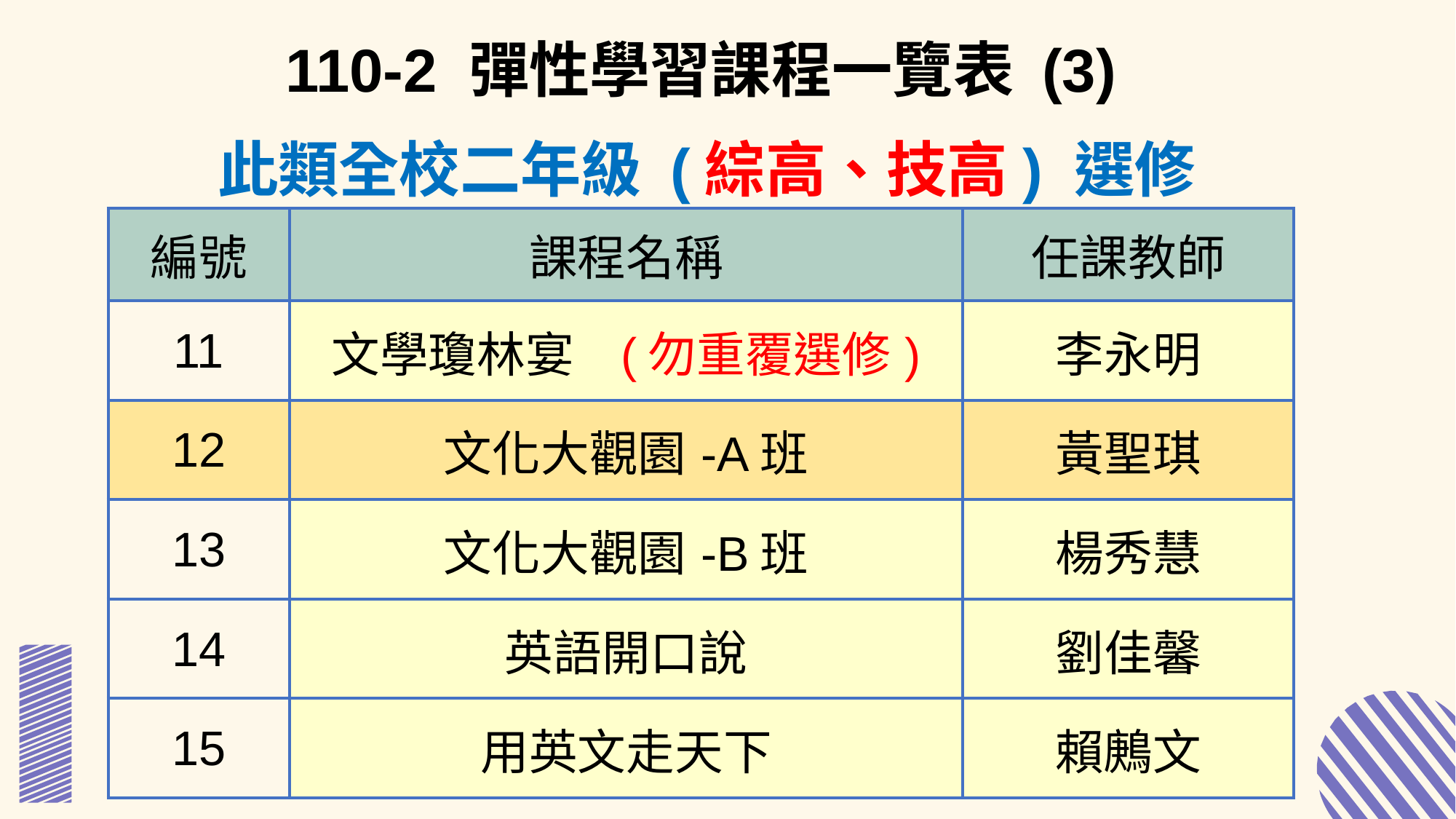

110-2 彈性學習課程一覽表 (3)
此類全校二年級 (綜高、技高) 選修
| 編號 | 課程名稱 | 任課教師 |
| --- | --- | --- |
| 11 | 文學瓊林宴 (勿重覆選修) | 李永明 |
| 12 | 文化大觀園-A班 | 黃聖琪 |
| 13 | 文化大觀園-B班 | 楊秀慧 |
| 14 | 英語開口說 | 劉佳馨 |
| 15 | 用英文走天下 | 賴鶊文 |